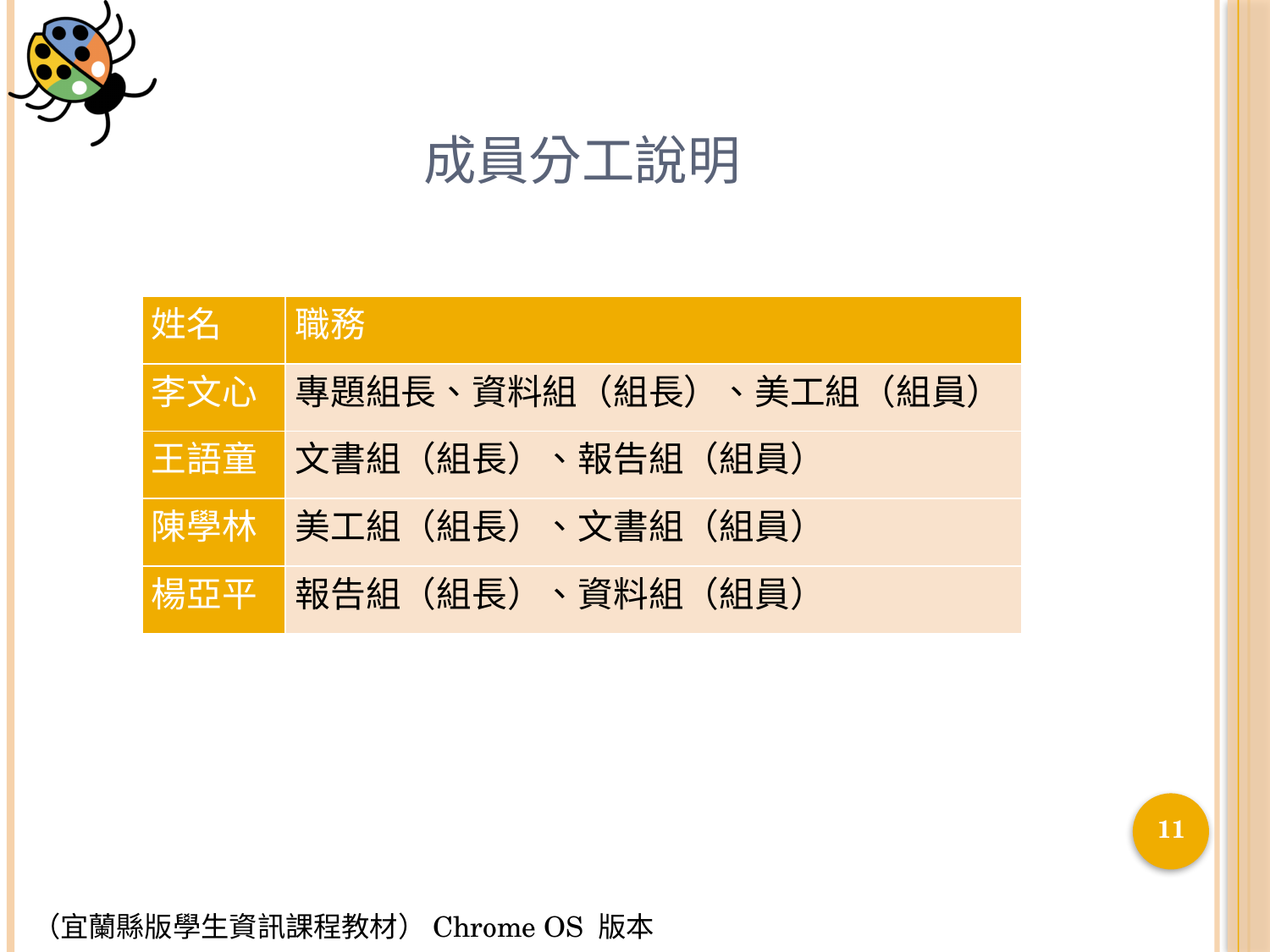

# 成員分工說明
| 姓名 | 職務 |
| --- | --- |
| 李文心 | 專題組長、資料組（組長）、美工組（組員） |
| 王語童 | 文書組（組長）、報告組（組員） |
| 陳學林 | 美工組（組長）、文書組（組員） |
| 楊亞平 | 報告組（組長）、資料組（組員） |
11